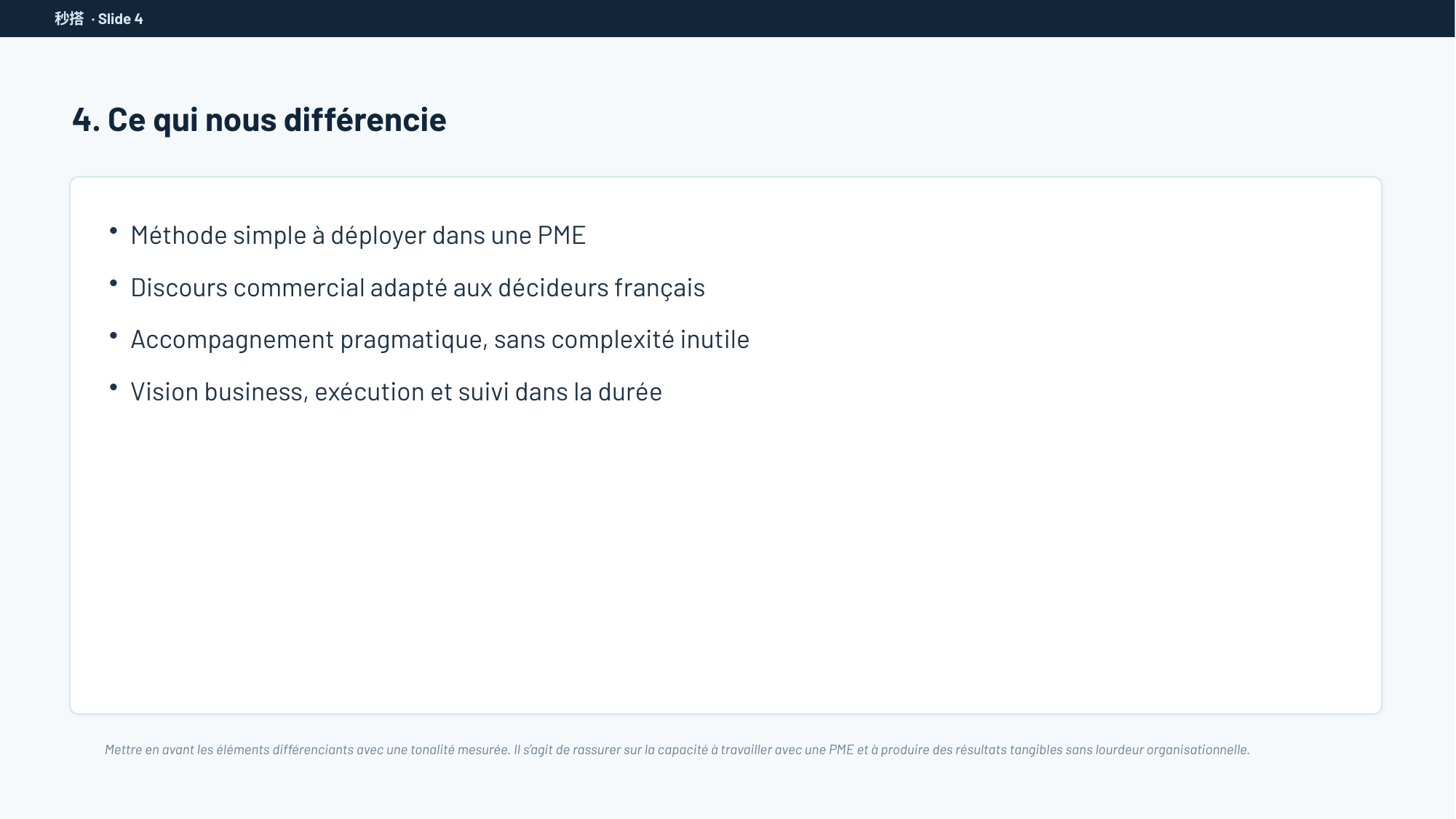

秒搭 · Slide 4
4. Ce qui nous différencie

Méthode simple à déployer dans une PME
Discours commercial adapté aux décideurs français
Accompagnement pragmatique, sans complexité inutile
Vision business, exécution et suivi dans la durée
Mettre en avant les éléments différenciants avec une tonalité mesurée. Il s’agit de rassurer sur la capacité à travailler avec une PME et à produire des résultats tangibles sans lourdeur organisationnelle.